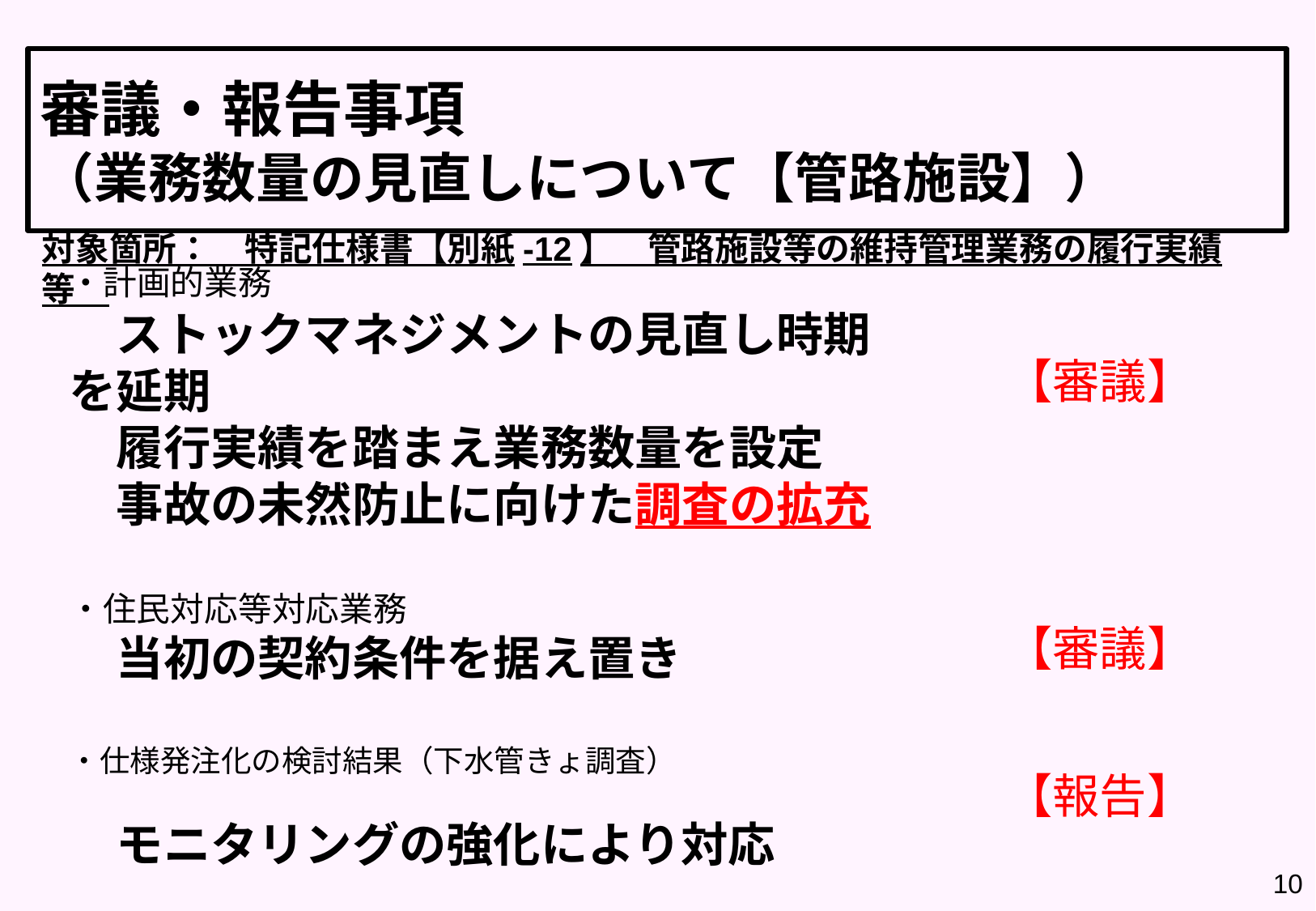

審議・報告事項
（業務数量の見直しについて【管路施設】）
対象箇所：　特記仕様書【別紙-12】　管路施設等の維持管理業務の履行実績等
# ・計画的業務　　　 　ストックマネジメントの見直し時期を延期 　履行実績を踏まえ業務数量を設定 　事故の未然防止に向けた調査の拡充 ・住民対応等対応業務　　　　　　　　　　 　当初の契約条件を据え置き ・仕様発注化の検討結果（下水管きょ調査）　　　　　　　　　　 　モニタリングの強化により対応
【審議】
【審議】
【報告】
10